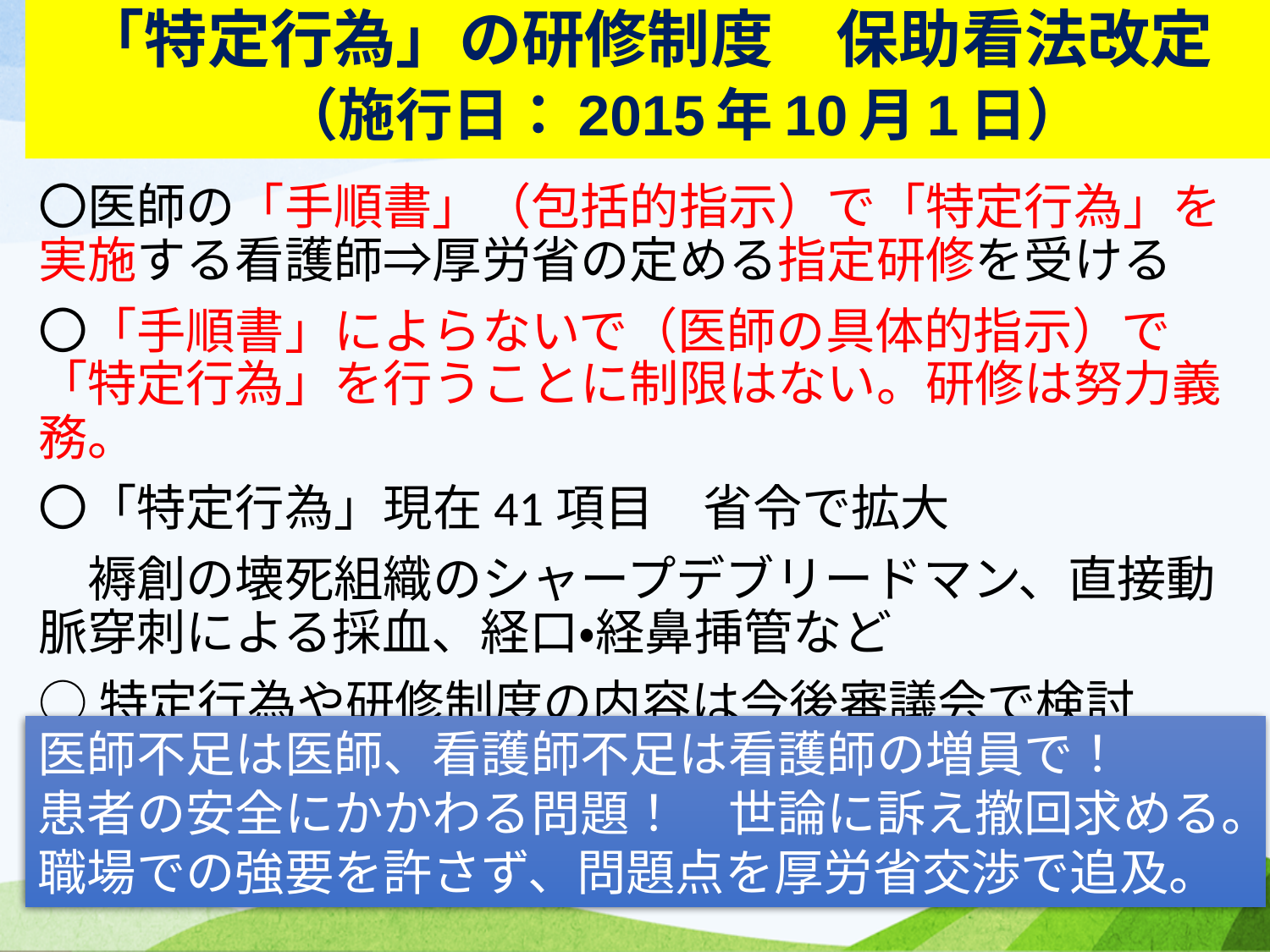

「特定行為」の研修制度　保助看法改定
　（施行日：2015年10月1日）
〇医師の「手順書」（包括的指示）で「特定行為」を実施する看護師⇒厚労省の定める指定研修を受ける
〇「手順書」によらないで（医師の具体的指示）で「特定行為」を行うことに制限はない。研修は努力義務。
〇「特定行為」現在41項目　省令で拡大
　褥創の壊死組織のシャープデブリードマン、直接動脈穿刺による採血、経口・経鼻挿管など
○特定行為や研修制度の内容は今後審議会で検討
医師不足は医師、看護師不足は看護師の増員で！
患者の安全にかかわる問題！　世論に訴え撤回求める。
職場での強要を許さず、問題点を厚労省交渉で追及。